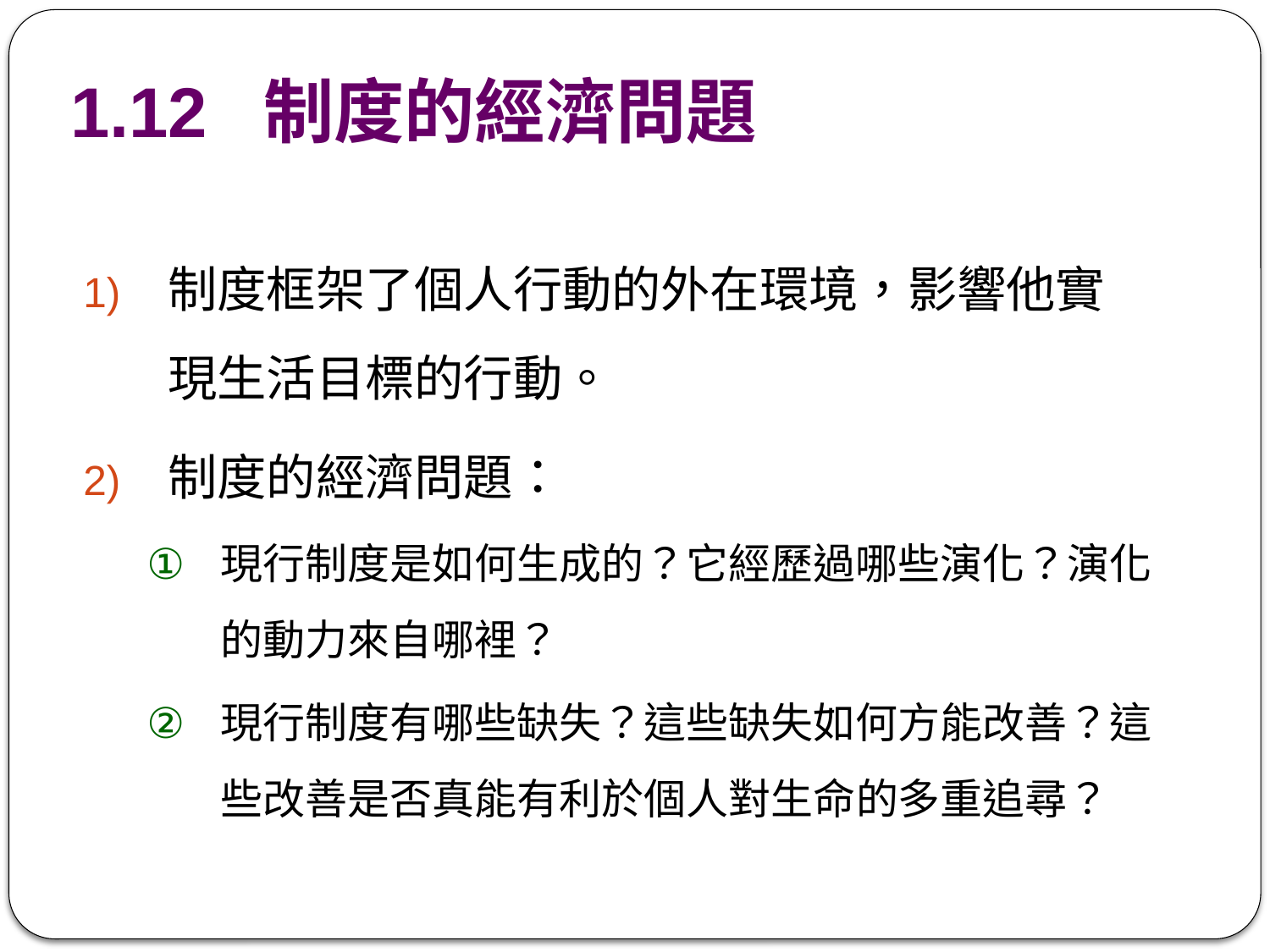

# 1.12  制度的經濟問題
制度框架了個人行動的外在環境，影響他實現生活目標的行動。
制度的經濟問題：
現行制度是如何生成的？它經歷過哪些演化？演化的動力來自哪裡？
現行制度有哪些缺失？這些缺失如何方能改善？這些改善是否真能有利於個人對生命的多重追尋？
16